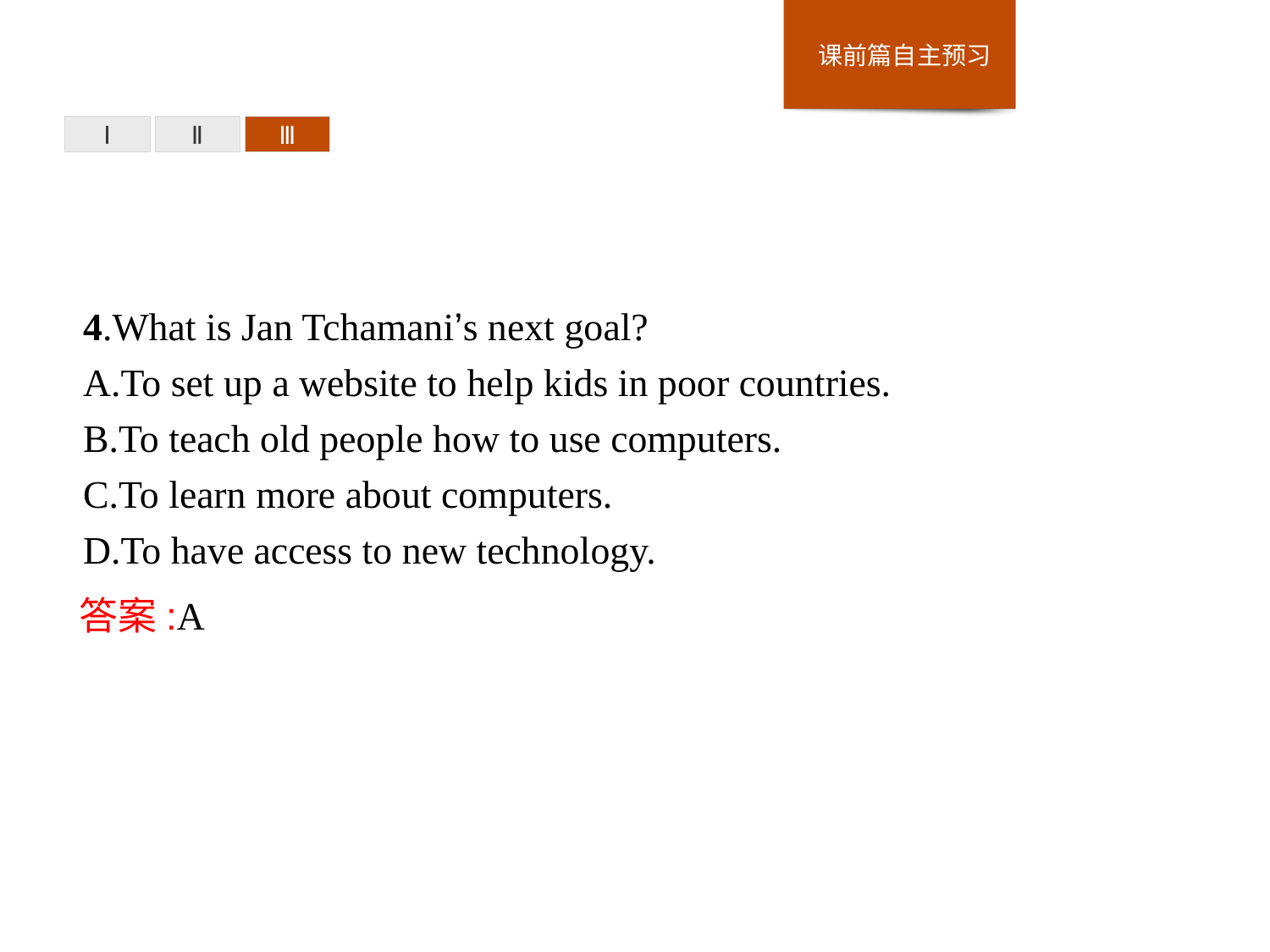

Ⅰ
Ⅱ
Ⅲ
4.What is Jan Tchamani’s next goal?
A.To set up a website to help kids in poor countries.
B.To teach old people how to use computers.
C.To learn more about computers.
D.To have access to new technology.
答案:A